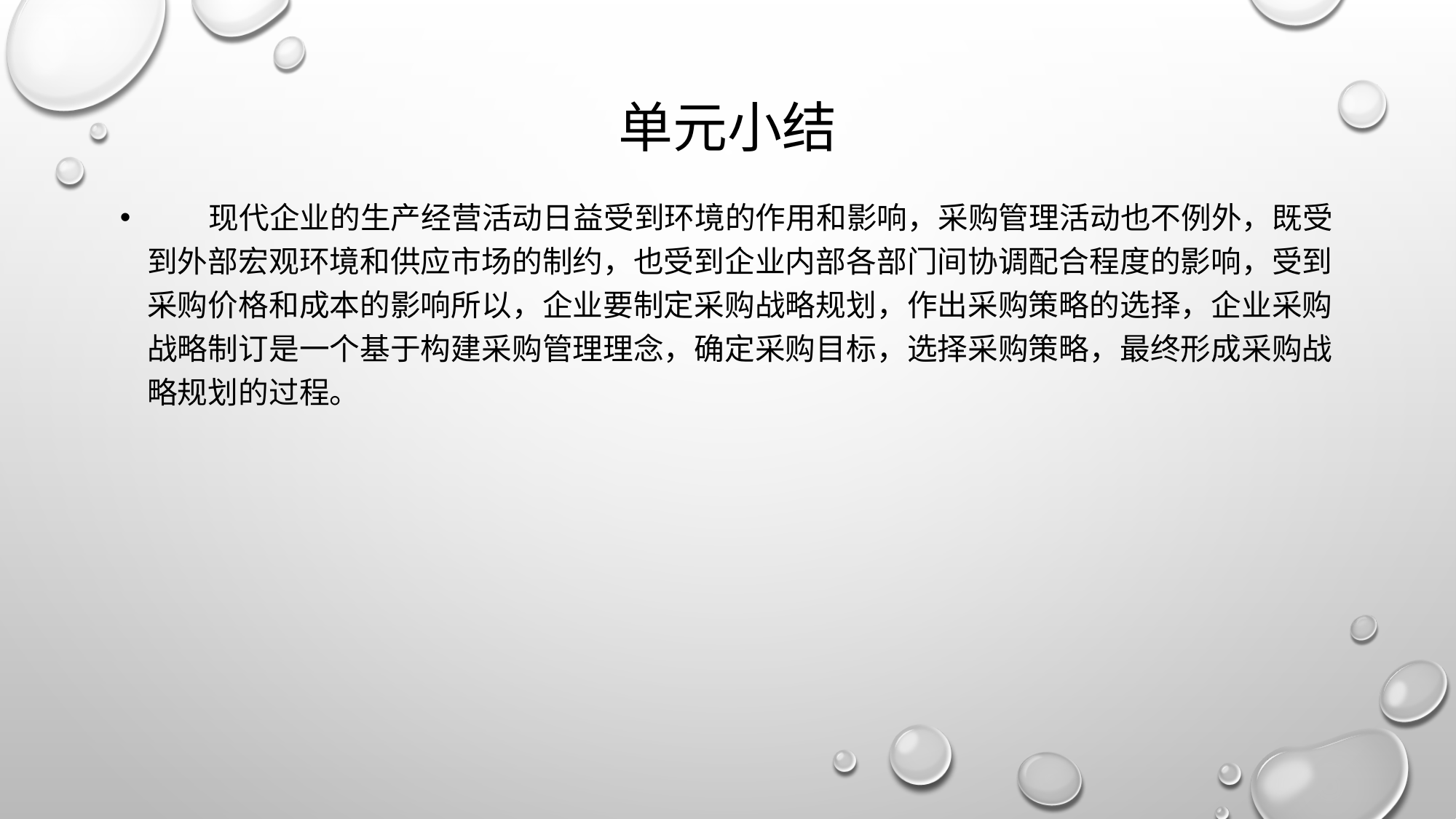

# 单元小结
        现代企业的生产经营活动日益受到环境的作用和影响，采购管理活动也不例外，既受到外部宏观环境和供应市场的制约，也受到企业内部各部门间协调配合程度的影响，受到采购价格和成本的影响所以，企业要制定采购战略规划，作出采购策略的选择，企业采购战略制订是一个基于构建采购管理理念，确定采购目标，选择采购策略，最终形成采购战略规划的过程。